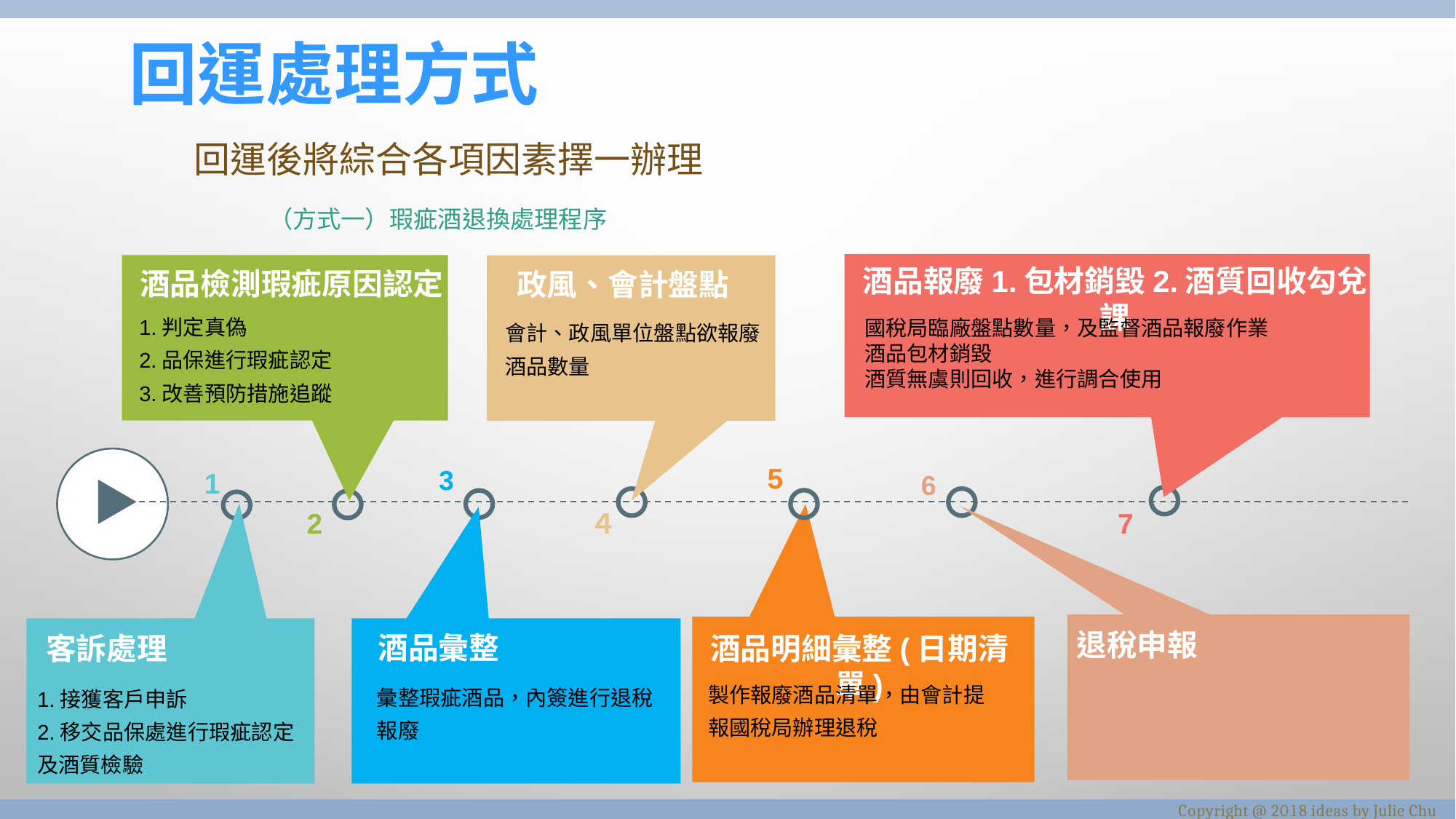

回運處理方式
回運後將綜合各項因素擇一辦理
　　（方式一）瑕疵酒退換處理程序

酒品報廢1.包材銷毀2.酒質回收勾兌課
酒品檢測瑕疵原因認定
政風、會計盤點
1.判定真偽
2.品保進行瑕疵認定
3.改善預防措施追蹤
會計、政風單位盤點欲報廢酒品數量
國稅局臨廠盤點數量，及監督酒品報廢作業
酒品包材銷毀
酒質無虞則回收，進行調合使用

5
3
1
6

7
2
４

退稅申報
酒品彙整
客訴處理
酒品明細彙整(日期清單)
製作報廢酒品清單，由會計提報國稅局辦理退稅
彙整瑕疵酒品，內簽進行退稅報廢
1.接獲客戶申訴
2.移交品保處進行瑕疵認定及酒質檢驗